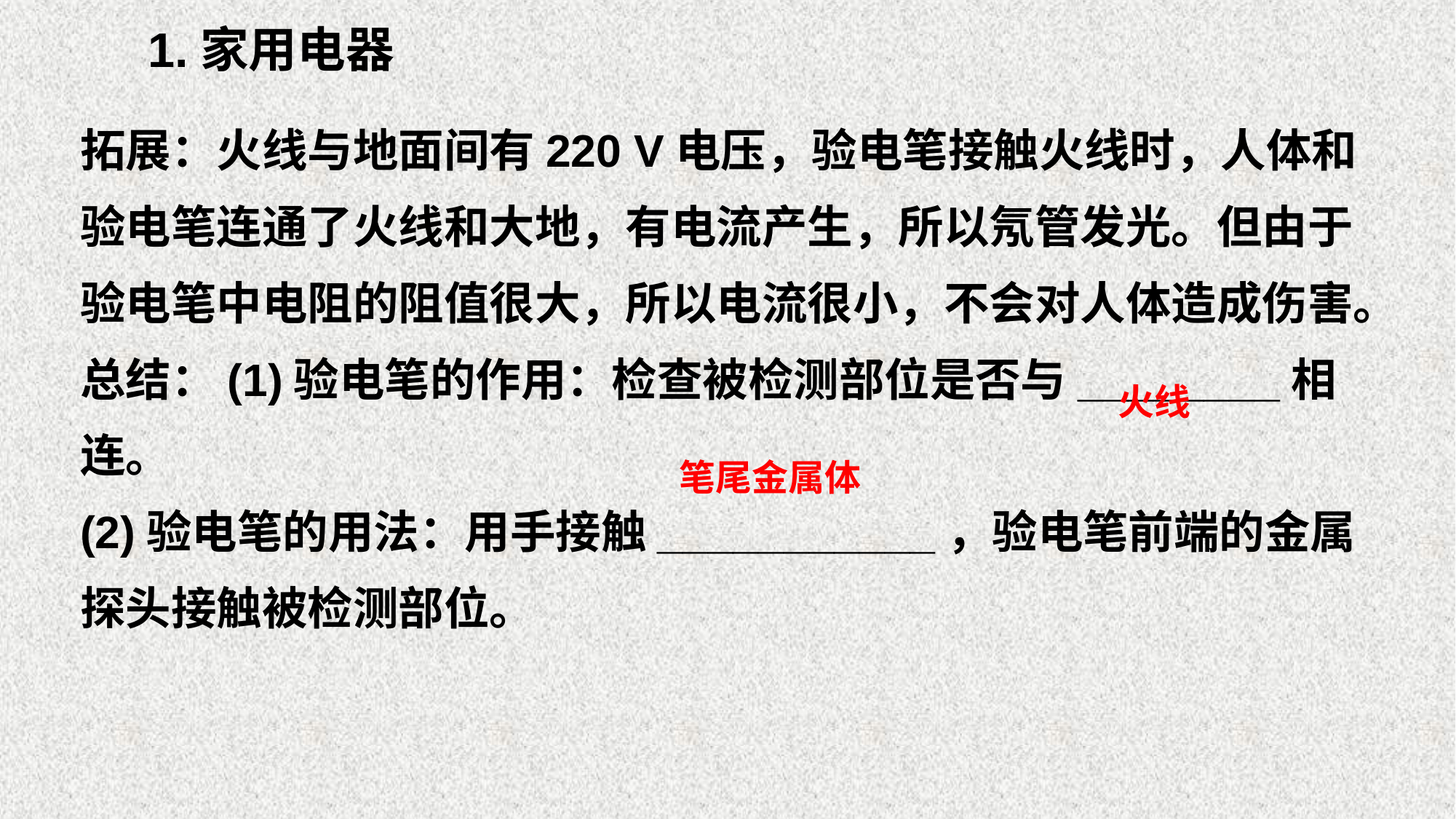

1.家用电器
拓展：火线与地面间有220 V电压，验电笔接触火线时，人体和验电笔连通了火线和大地，有电流产生，所以氖管发光。但由于验电笔中电阻的阻值很大，所以电流很小，不会对人体造成伤害。
总结：(1)验电笔的作用：检查被检测部位是否与________相连。
(2)验电笔的用法：用手接触___________，验电笔前端的金属探头接触被检测部位。
火线
笔尾金属体